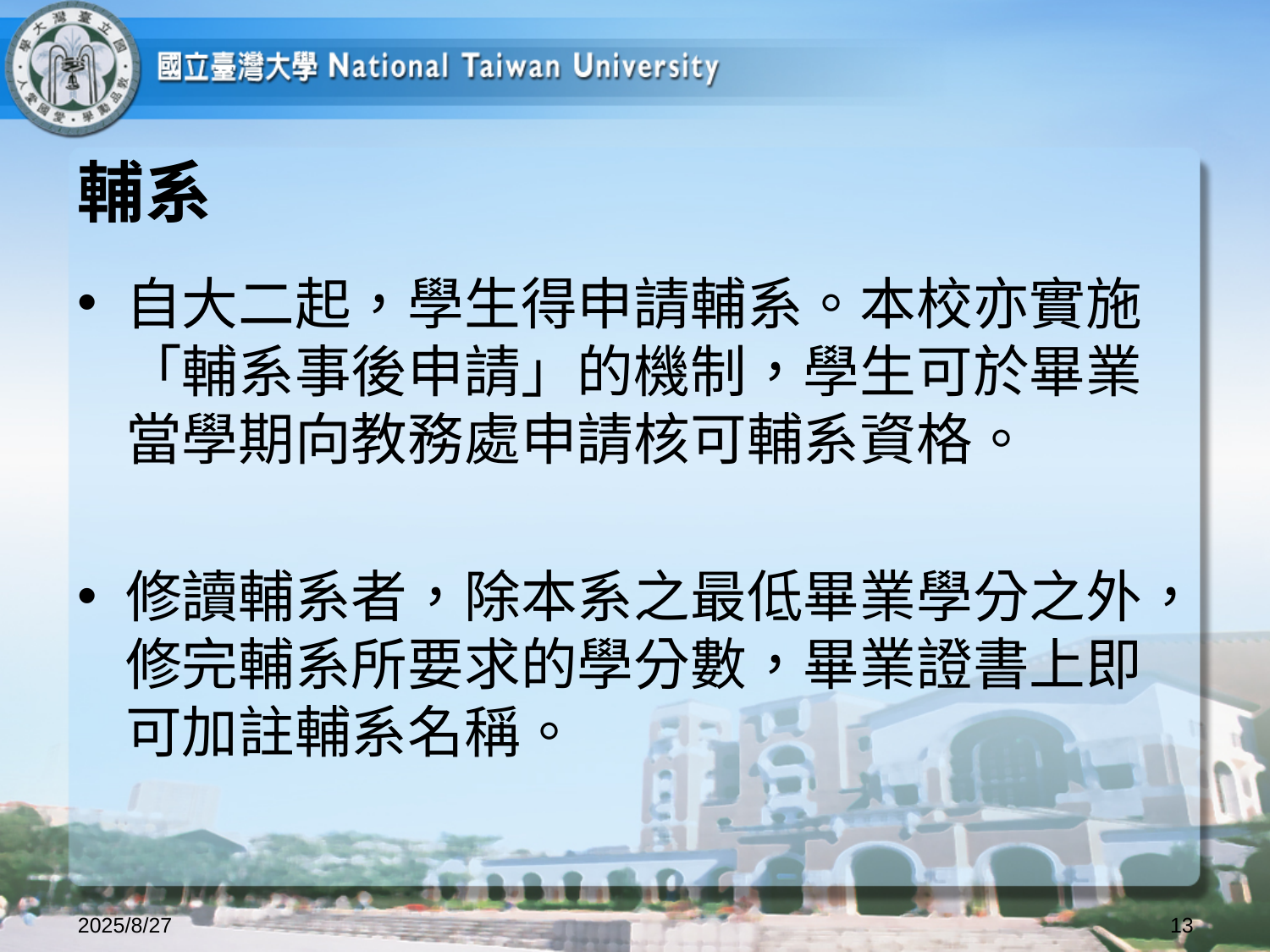

# 輔系
自大二起，學生得申請輔系。本校亦實施「輔系事後申請」的機制，學生可於畢業當學期向教務處申請核可輔系資格。

修讀輔系者，除本系之最低畢業學分之外，修完輔系所要求的學分數，畢業證書上即可加註輔系名稱。

2025/8/27
13